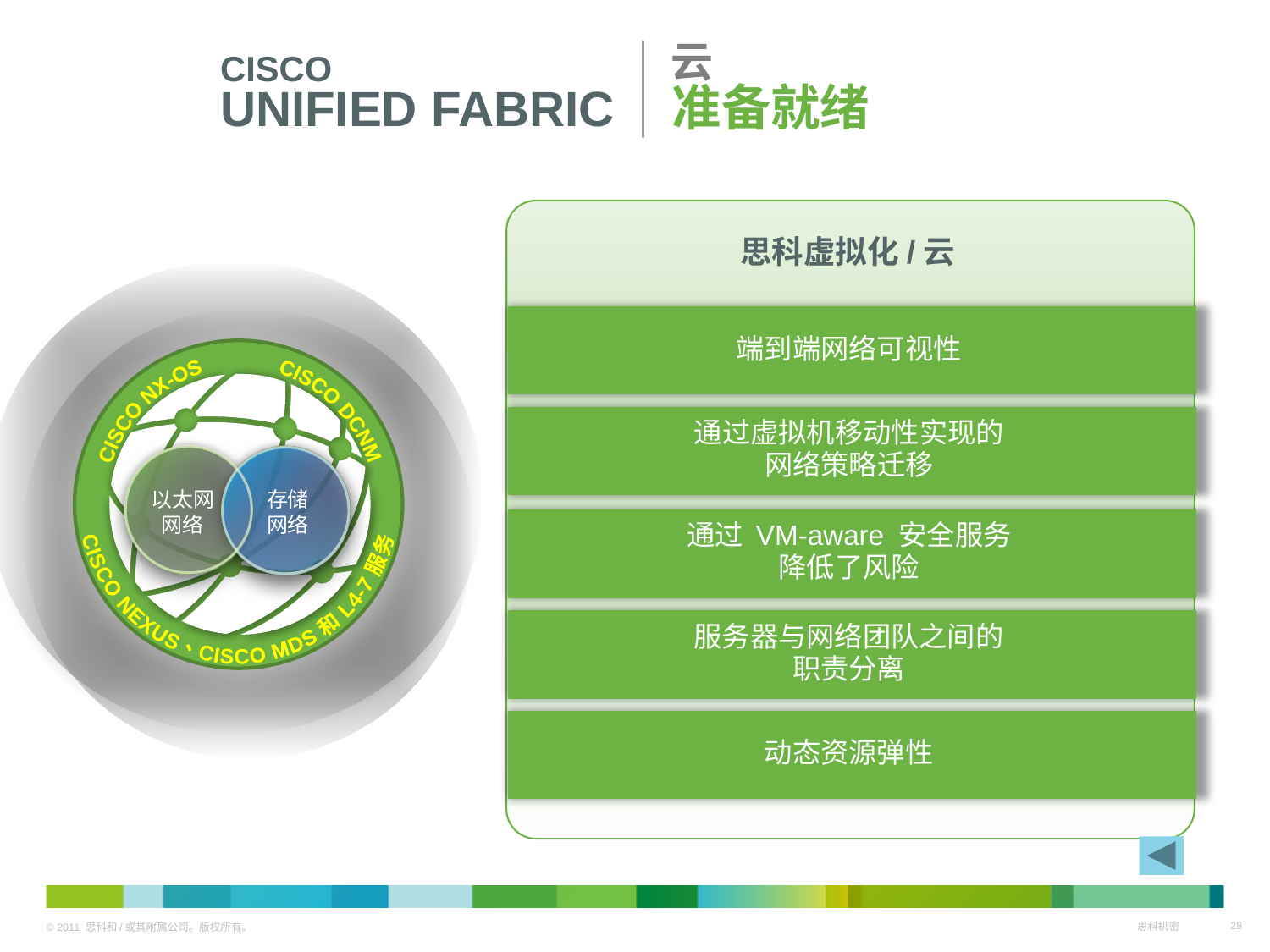

云
准备就绪
CISCO
UNIFIED FABRIC

思科虚拟化/云

CISCO NEXUS、CISCO MDS 和 L4-7 服务
CISCO DCNM
CISCO NX-OS

以太网
网络
存储
网络

端到端网络可视性

通过虚拟机移动性实现的
网络策略迁移

通过 VM-aware 安全服务
降低了风险

服务器与网络团队之间的
职责分离

动态资源弹性